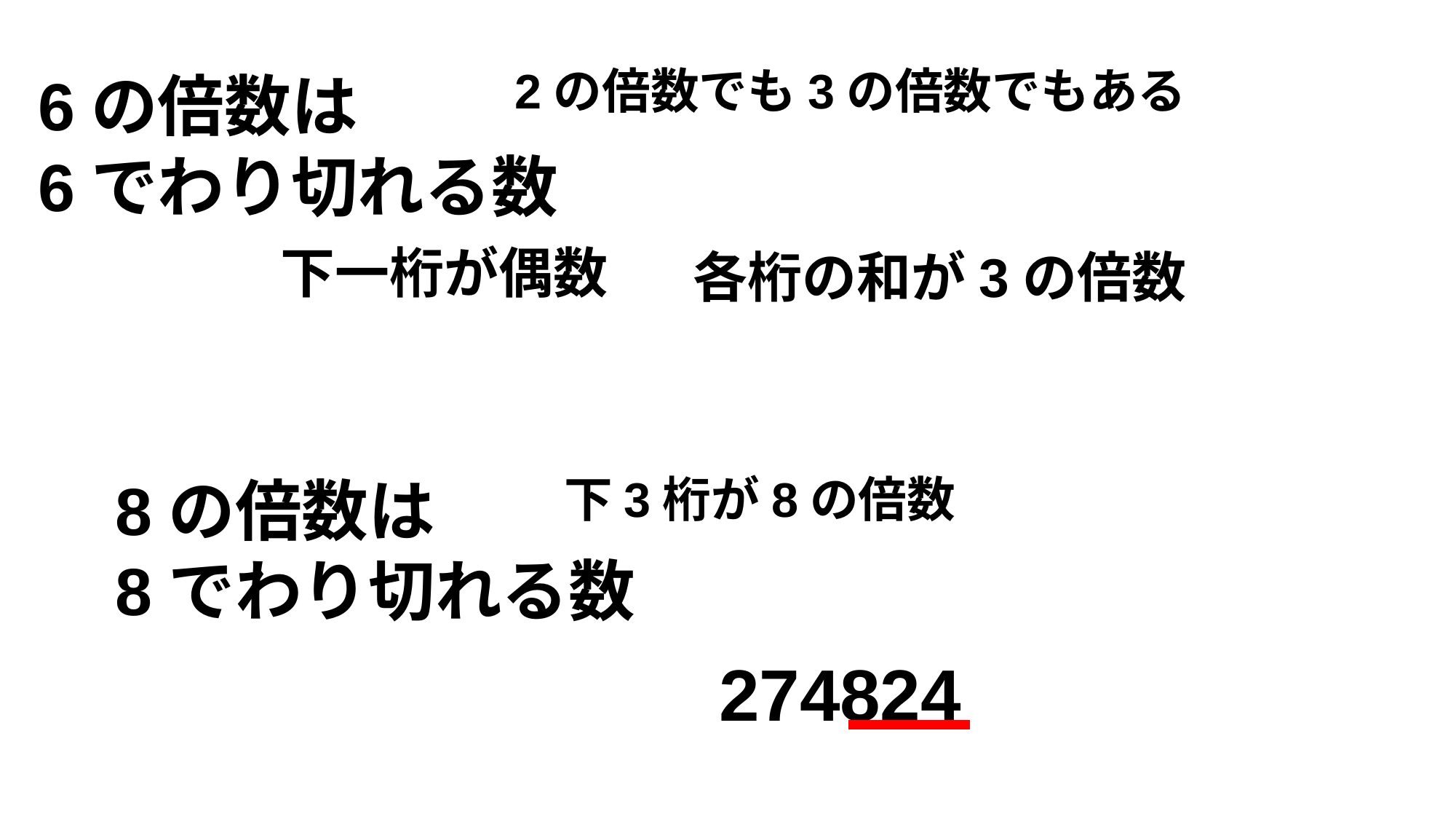

2の倍数でも3の倍数でもある
6の倍数は
6でわり切れる数

下一桁が偶数
各桁の和が3の倍数
8の倍数は
8でわり切れる数

下3桁が8の倍数
274824